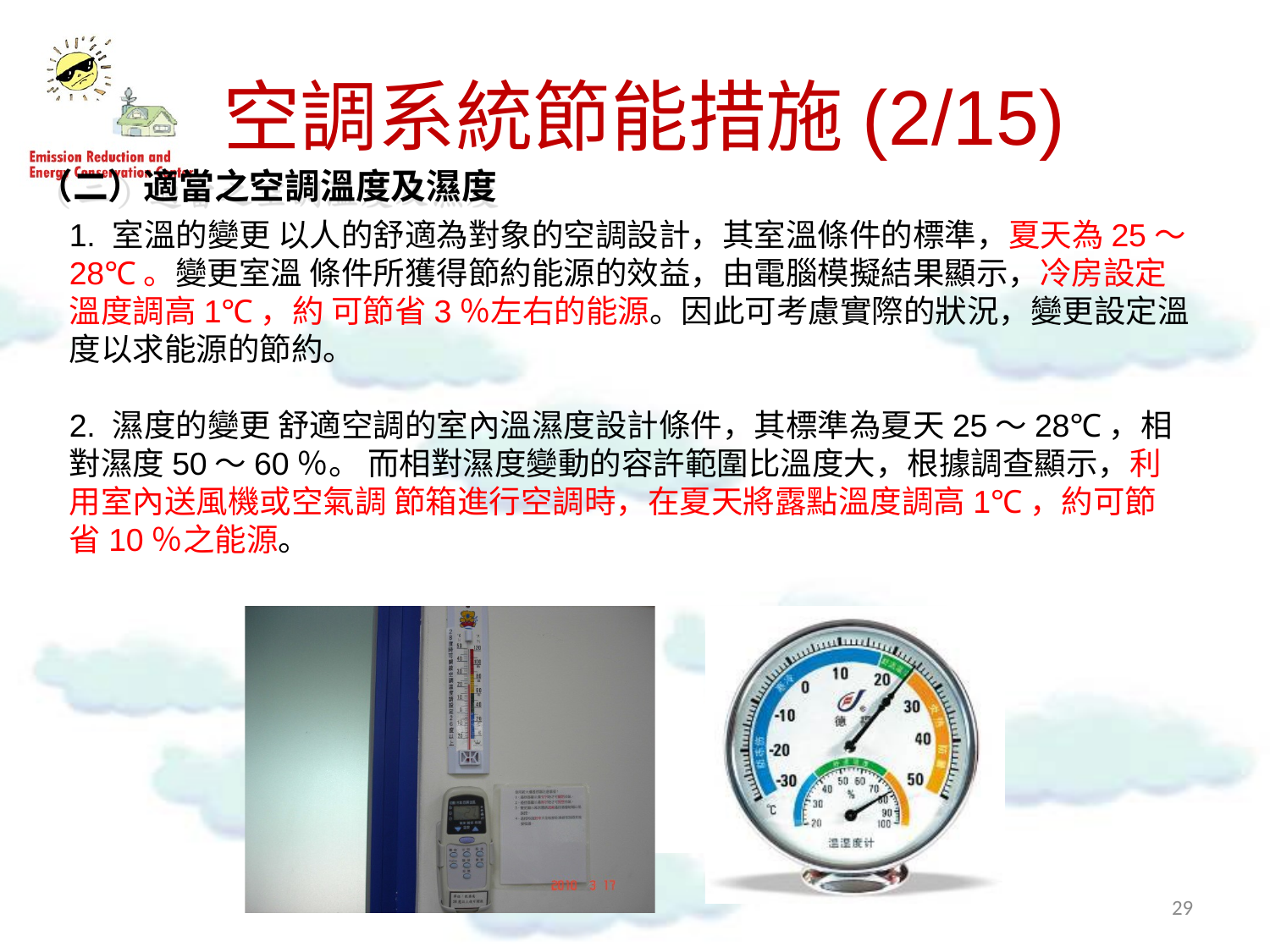

# 空調系統節能措施(2/15)

（二）適當之空調溫度及濕度
1. 室溫的變更 以人的舒適為對象的空調設計，其室溫條件的標準，夏天為25～28℃。變更室溫 條件所獲得節約能源的效益，由電腦模擬結果顯示，冷房設定溫度調高1℃，約 可節省3％左右的能源。因此可考慮實際的狀況，變更設定溫度以求能源的節約。

2. 濕度的變更 舒適空調的室內溫濕度設計條件，其標準為夏天25～28℃，相對濕度50～60％。 而相對濕度變動的容許範圍比溫度大，根據調查顯示，利用室內送風機或空氣調 節箱進行空調時，在夏天將露點溫度調高1℃，約可節省10％之能源。

29